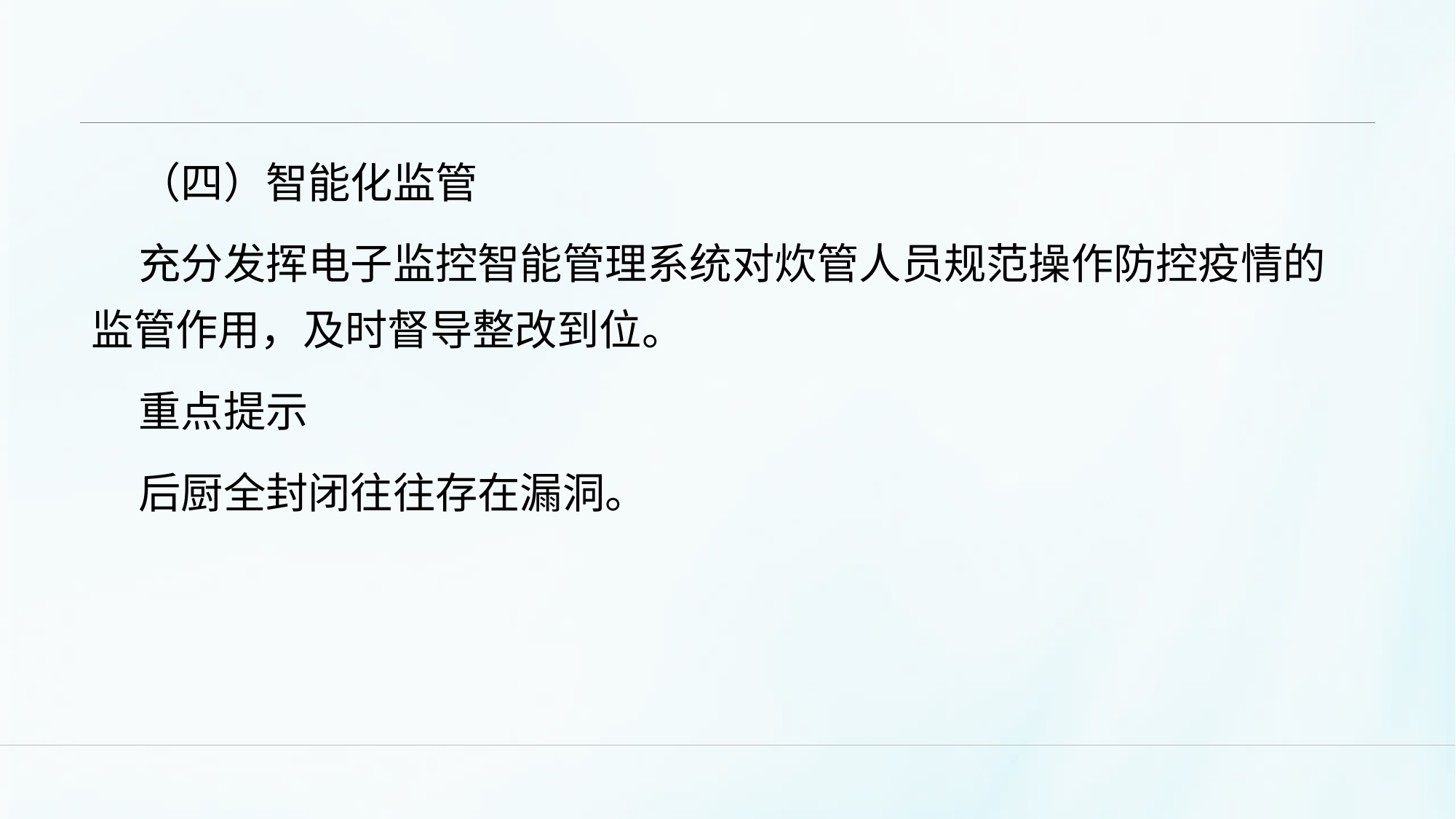

#
（四）智能化监管
充分发挥电子监控智能管理系统对炊管人员规范操作防控疫情的监管作用，及时督导整改到位。
重点提示
后厨全封闭往往存在漏洞。